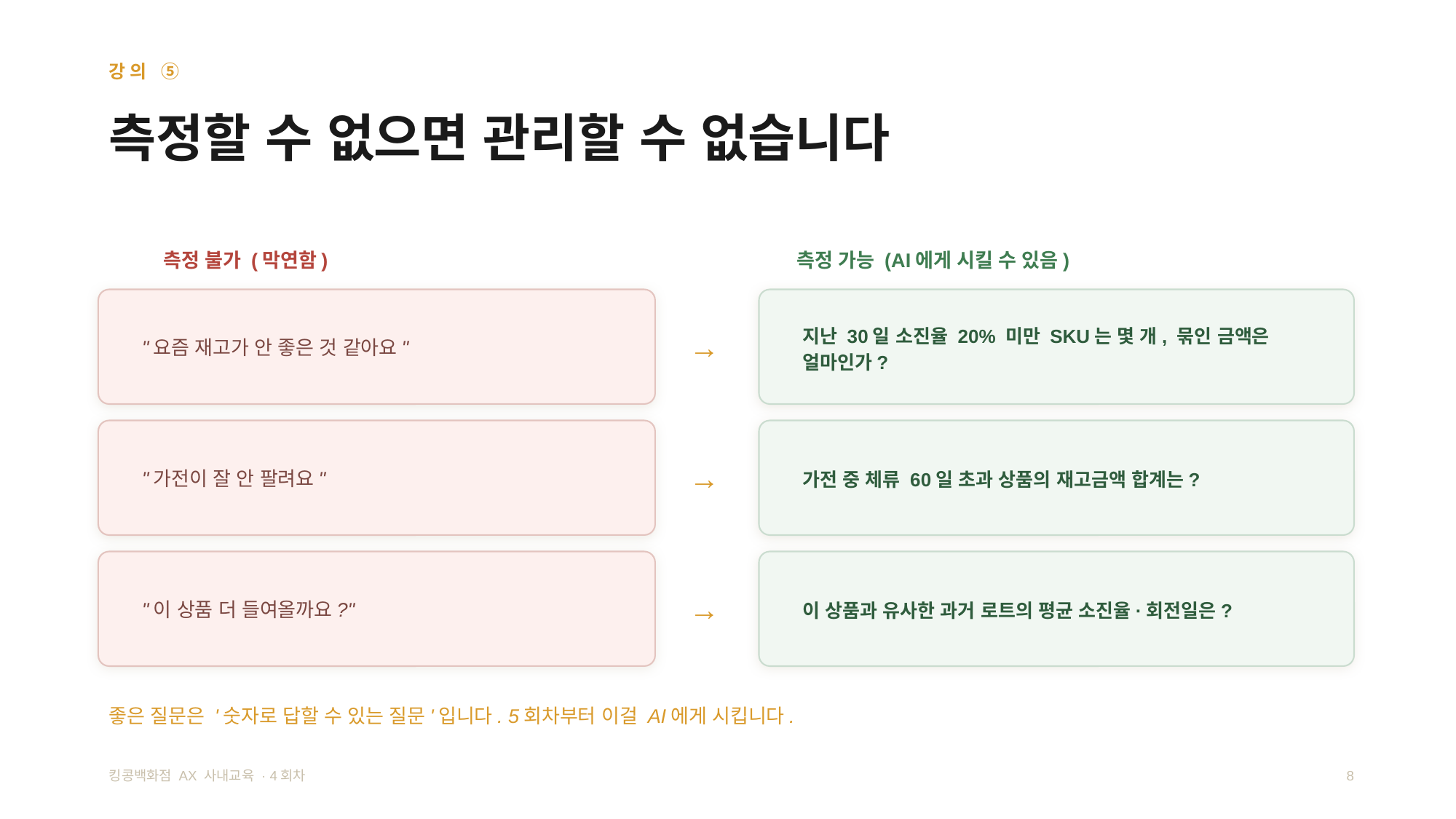

강의 ⑤
측정할 수 없으면 관리할 수 없습니다
측정 불가 (막연함)
측정 가능 (AI에게 시킬 수 있음)

"요즘 재고가 안 좋은 것 같아요"
→
지난 30일 소진율 20% 미만 SKU는 몇 개, 묶인 금액은 얼마인가?

"가전이 잘 안 팔려요"
→
가전 중 체류 60일 초과 상품의 재고금액 합계는?

"이 상품 더 들여올까요?"
→
이 상품과 유사한 과거 로트의 평균 소진율·회전일은?
좋은 질문은 '숫자로 답할 수 있는 질문'입니다. 5회차부터 이걸 AI에게 시킵니다.
킹콩백화점 AX 사내교육 · 4회차
8